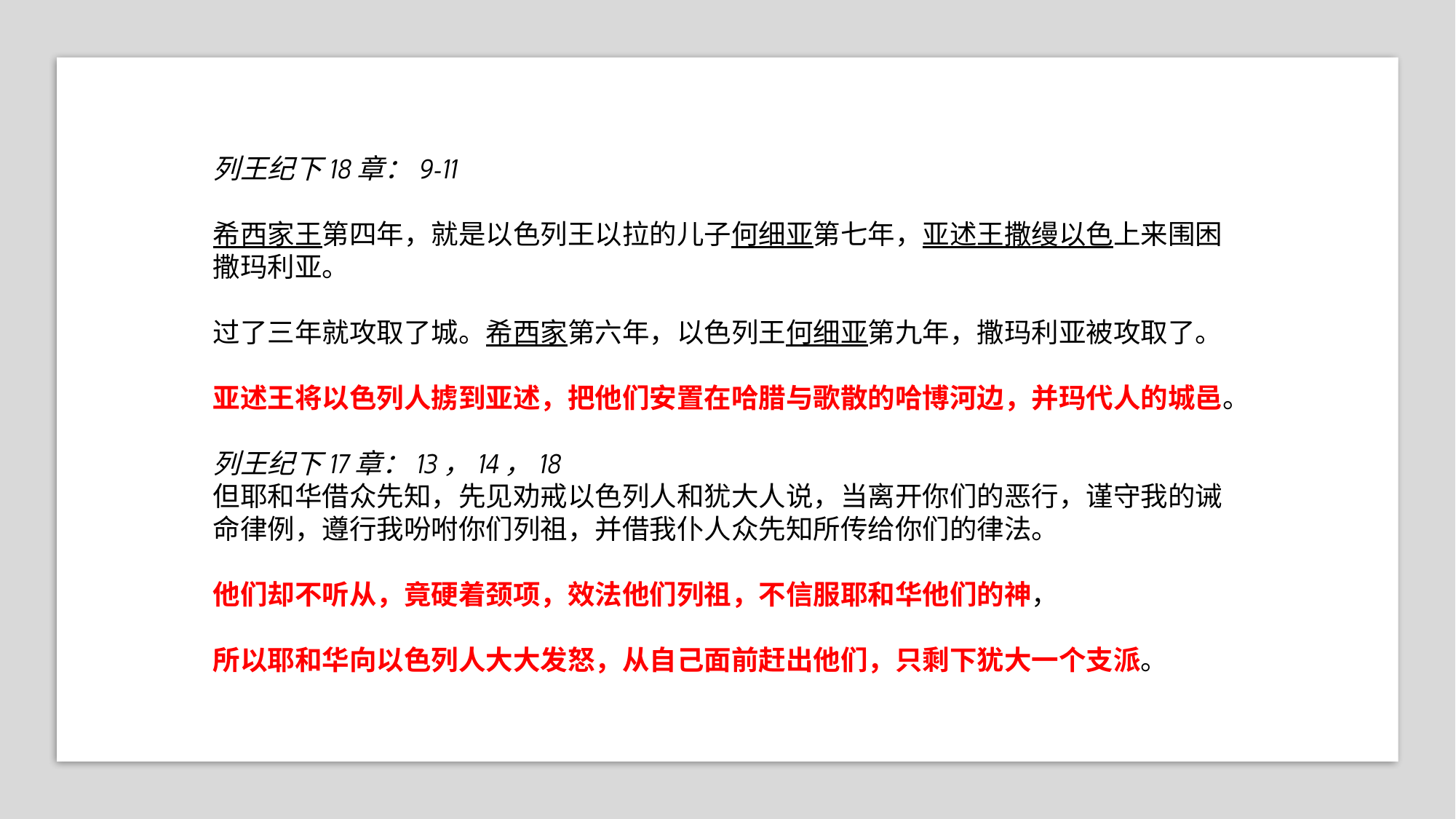

列王纪下18章：9-11

希西家王第四年，就是以色列王以拉的儿子何细亚第七年，亚述王撒缦以色上来围困撒玛利亚。

过了三年就攻取了城。希西家第六年，以色列王何细亚第九年，撒玛利亚被攻取了。

亚述王将以色列人掳到亚述，把他们安置在哈腊与歌散的哈博河边，并玛代人的城邑。

列王纪下17章：13，14，18
但耶和华借众先知，先见劝戒以色列人和犹大人说，当离开你们的恶行，谨守我的诫命律例，遵行我吩咐你们列祖，并借我仆人众先知所传给你们的律法。

他们却不听从，竟硬着颈项，效法他们列祖，不信服耶和华他们的神，

所以耶和华向以色列人大大发怒，从自己面前赶出他们，只剩下犹大一个支派。